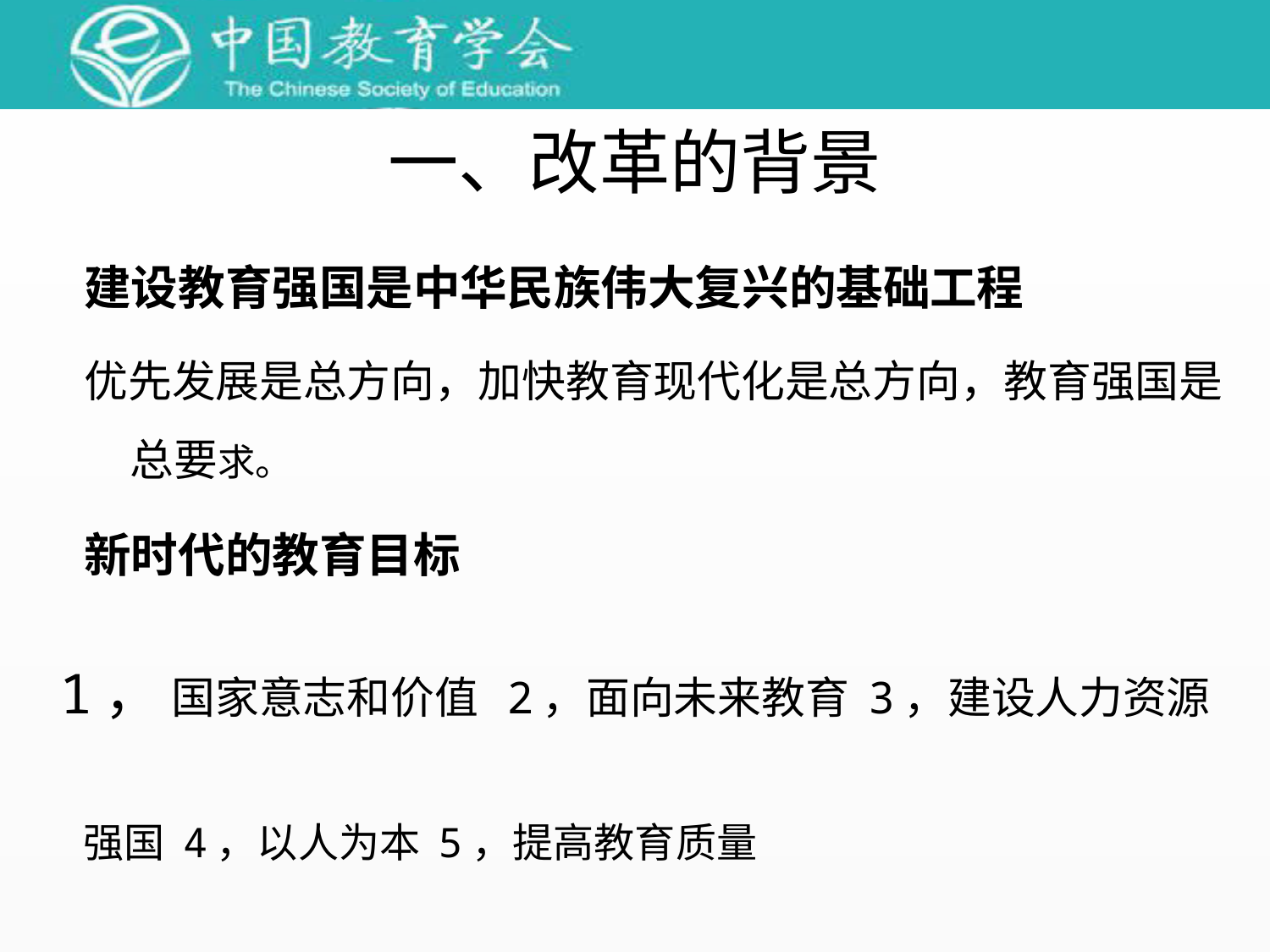

一、改革的背景
 建设教育强国是中华民族伟大复兴的基础工程
优先发展是总方向，加快教育现代化是总方向，教育强国是总要求。
新时代的教育目标
1， 国家意志和价值  2，面向未来教育 3，建设人力资源
 强国 4，以人为本 5，提高教育质量